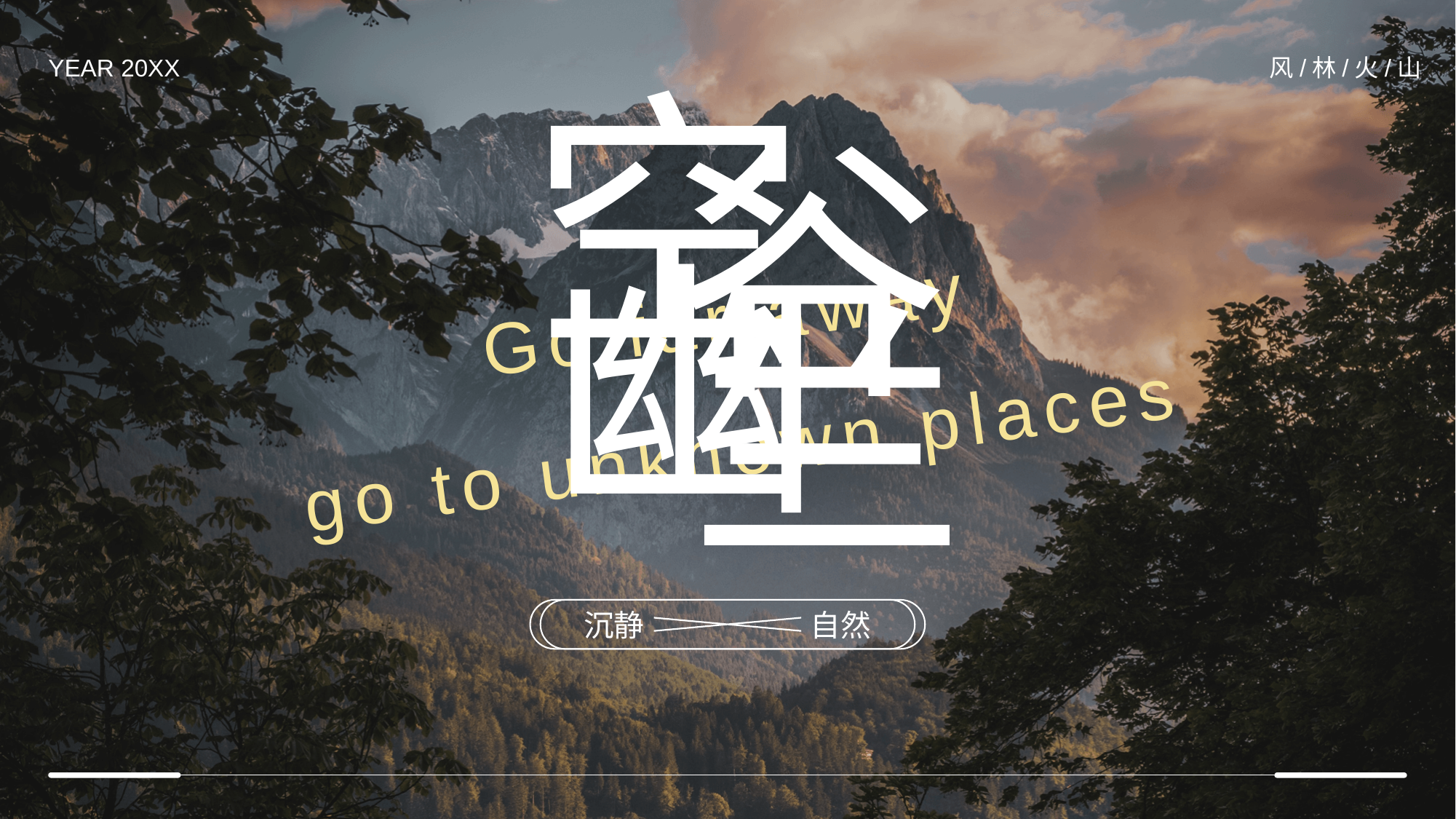

空
YEAR 20XX
风/林/火/山
谷
幽
Go far away
go to unknown places
兰

沉静
自然